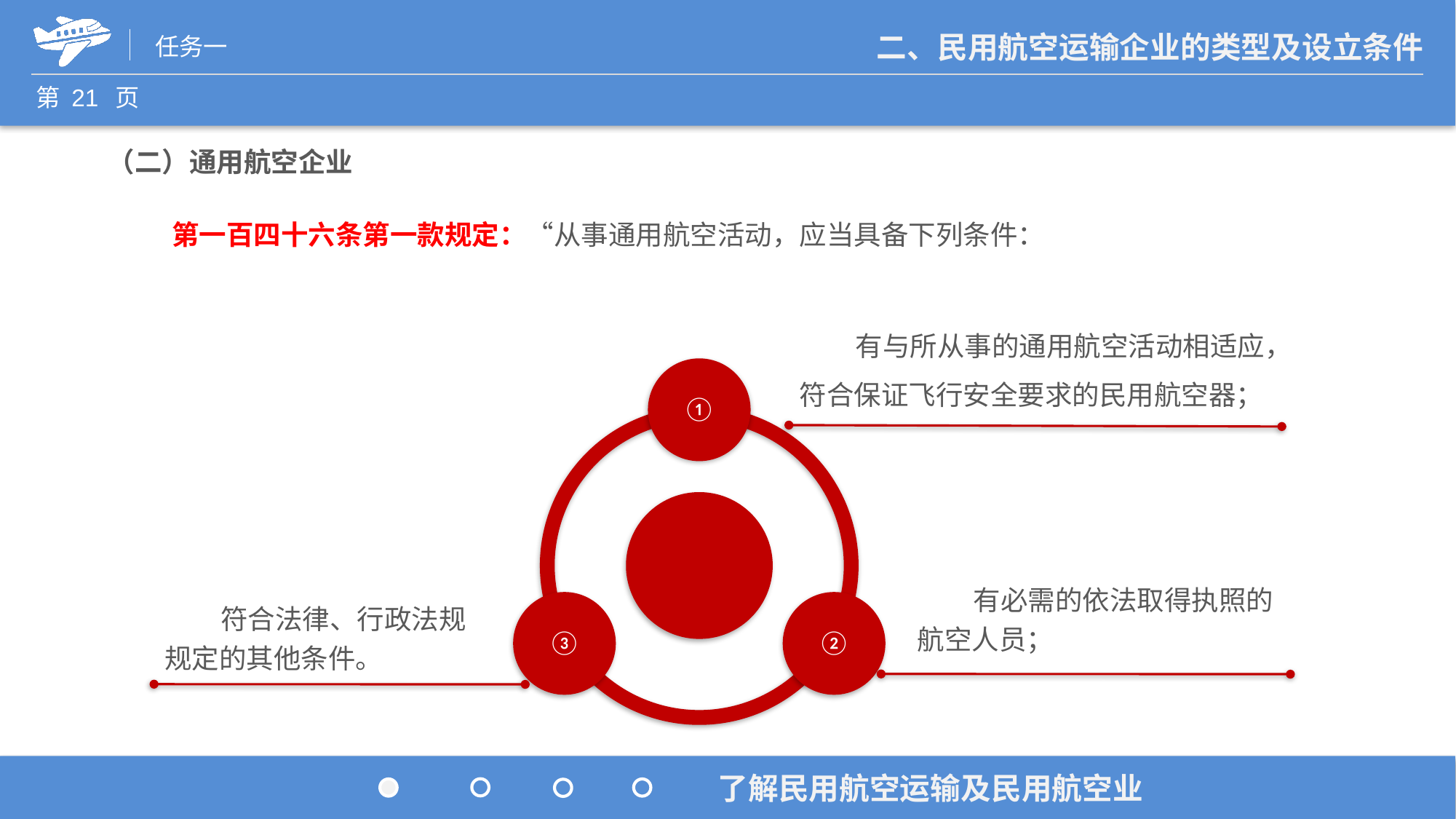

（二）通用航空企业
        第一百四十六条第一款规定：“从事通用航空活动，应当具备下列条件：
        有与所从事的通用航空活动相适应，符合保证飞行安全要求的民用航空器；

①
②
③
        有必需的依法取得执照的航空人员；
        符合法律、行政法规规定的其他条件。